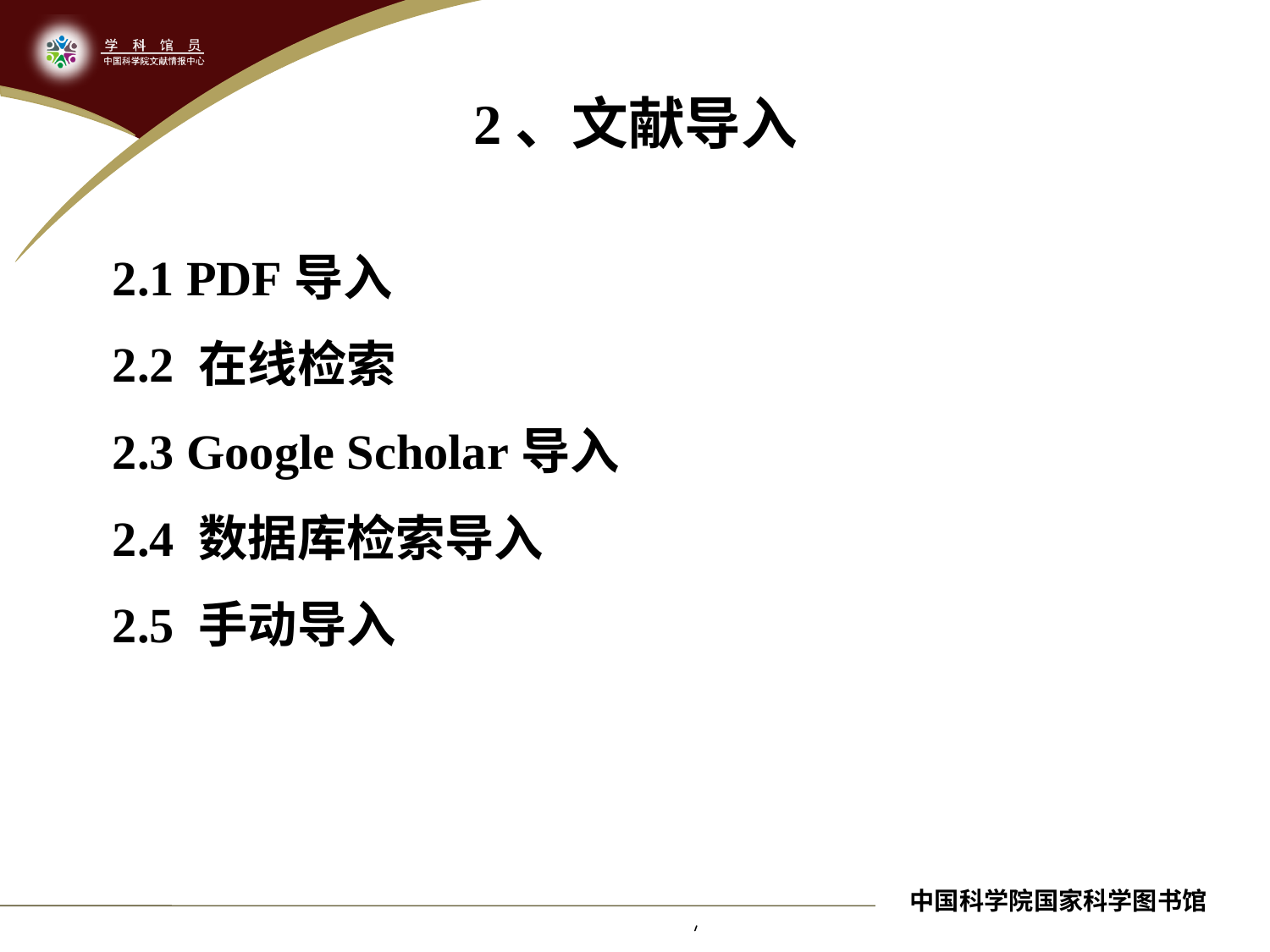

# 2、文献导入
2.1 PDF导入
2.2 在线检索
2.3 Google Scholar导入
2.4 数据库检索导入
2.5 手动导入

中国科学院国家科学图书馆